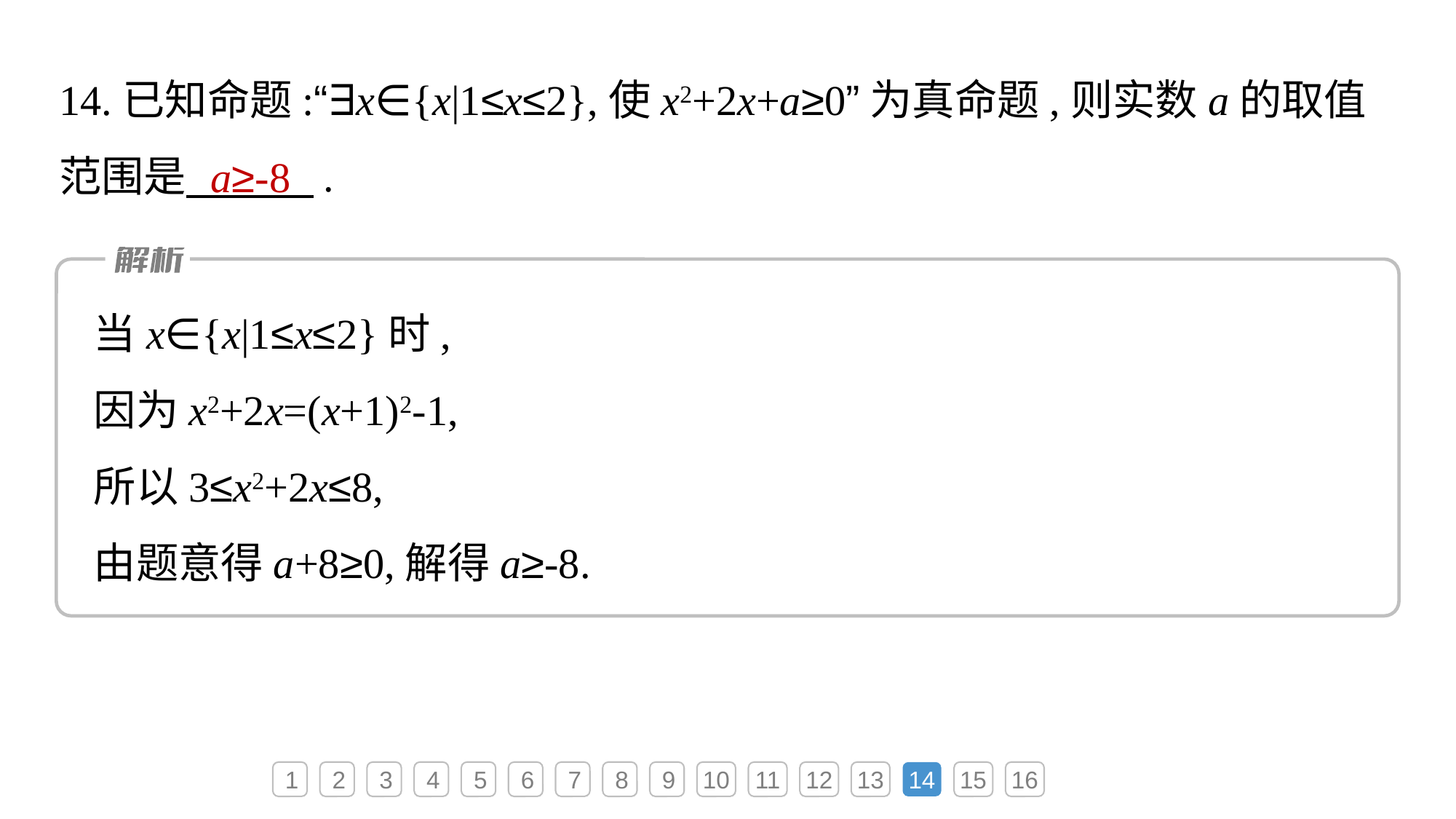

14.已知命题:“∃x∈{x|1≤x≤2},使x2+2x+a≥0”为真命题,则实数a的取值范围是　　　.
a≥-8

当x∈{x|1≤x≤2}时,
因为x2+2x=(x+1)2-1,
所以3≤x2+2x≤8,
由题意得a+8≥0,解得a≥-8.
1
2
3
4
5
6
7
8
9
10
11
12
13
14
15
16